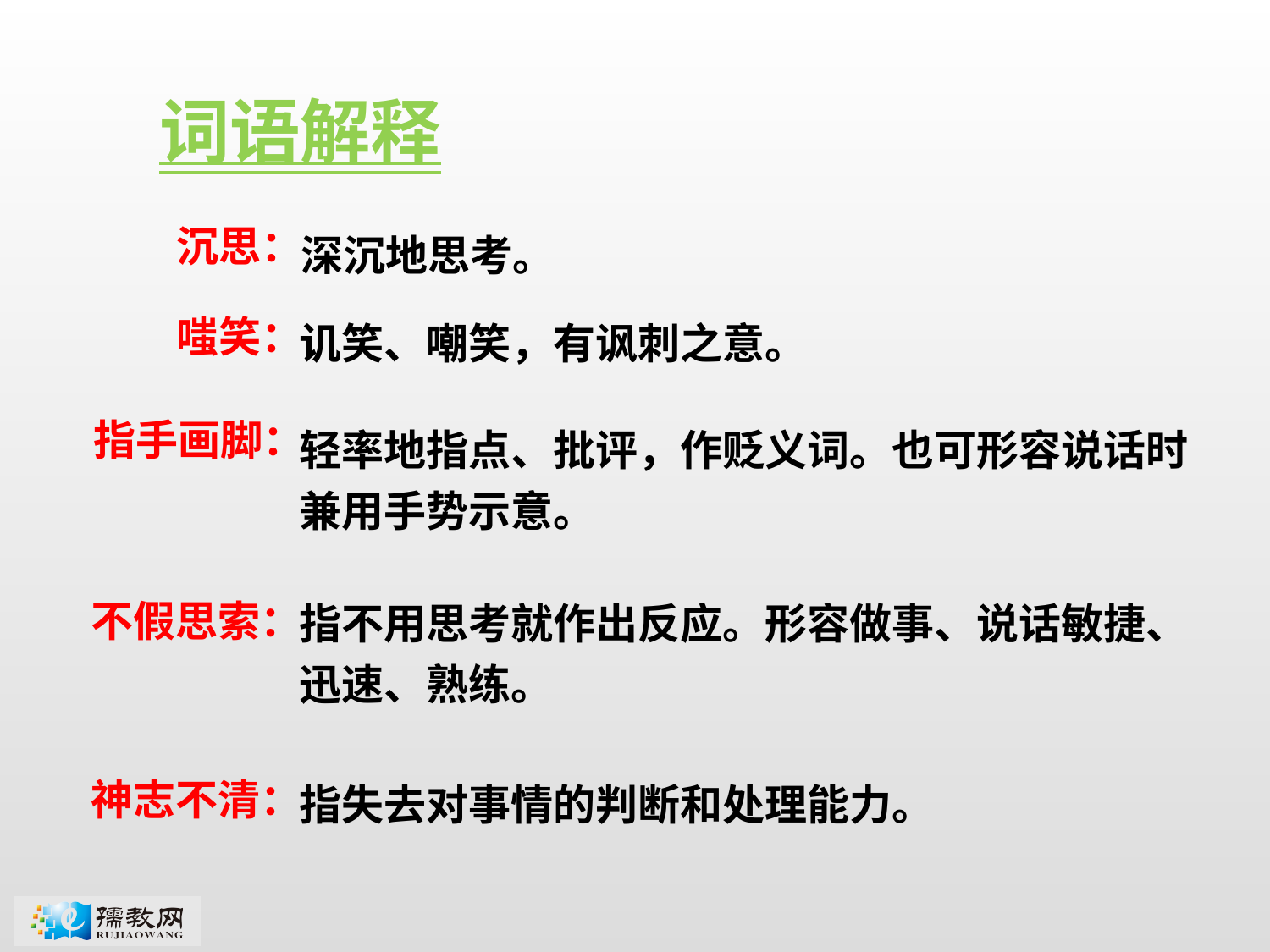

词语解释

深沉地思考。
沉思：
讥笑、嘲笑，有讽刺之意。
嗤笑：
轻率地指点、批评，作贬义词。也可形容说话时兼用手势示意。
指手画脚：
指不用思考就作出反应。形容做事、说话敏捷、迅速、熟练。
不假思索：
指失去对事情的判断和处理能力。
神志不清：